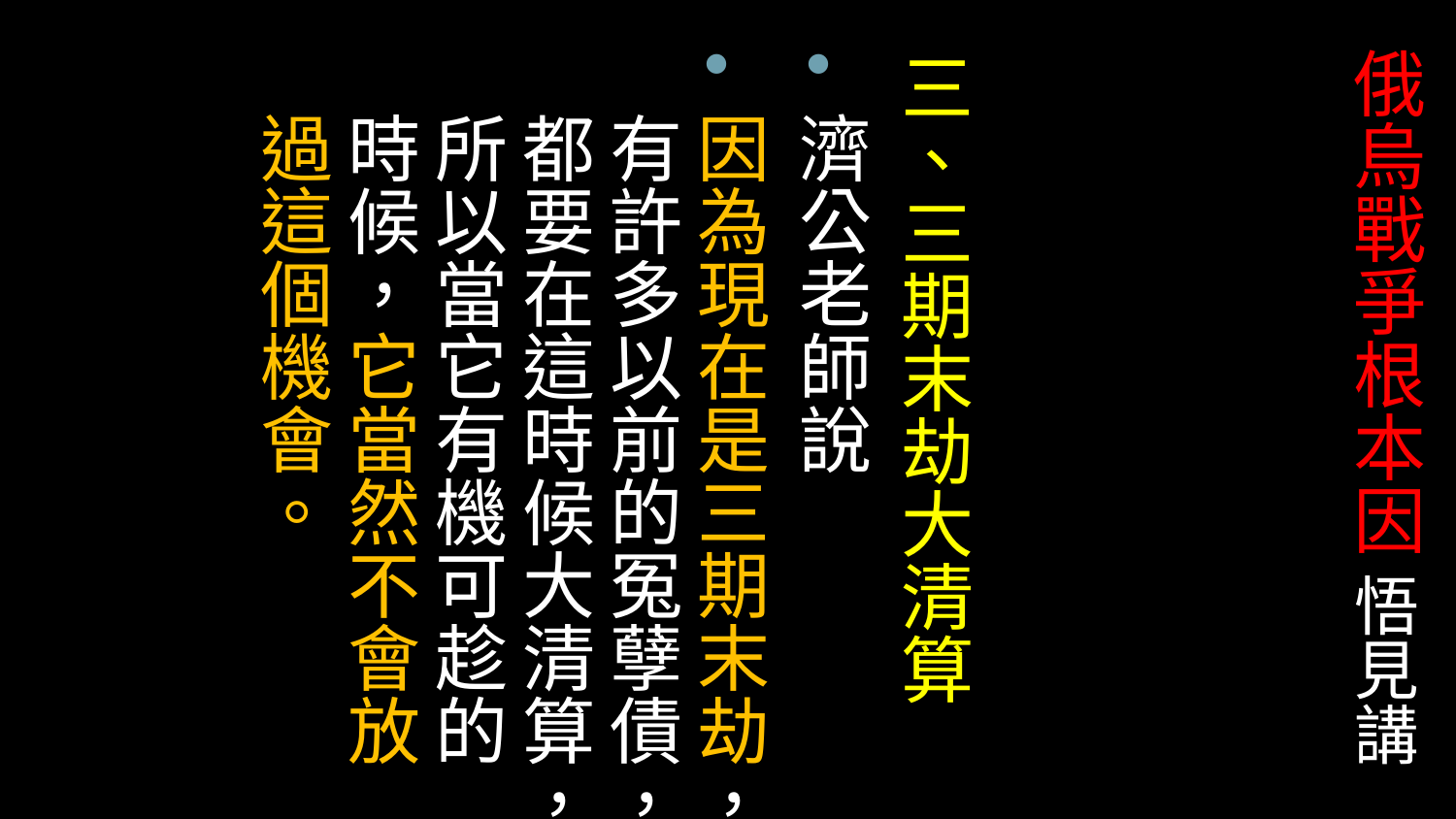

# 俄烏戰爭根本因 悟見講
三、三期末劫大清算
濟公老師說
因為現在是三期末劫，有許多以前的冤孽債，都要在這時候大清算，所以當它有機可趁的時候，它當然不會放過這個機會。